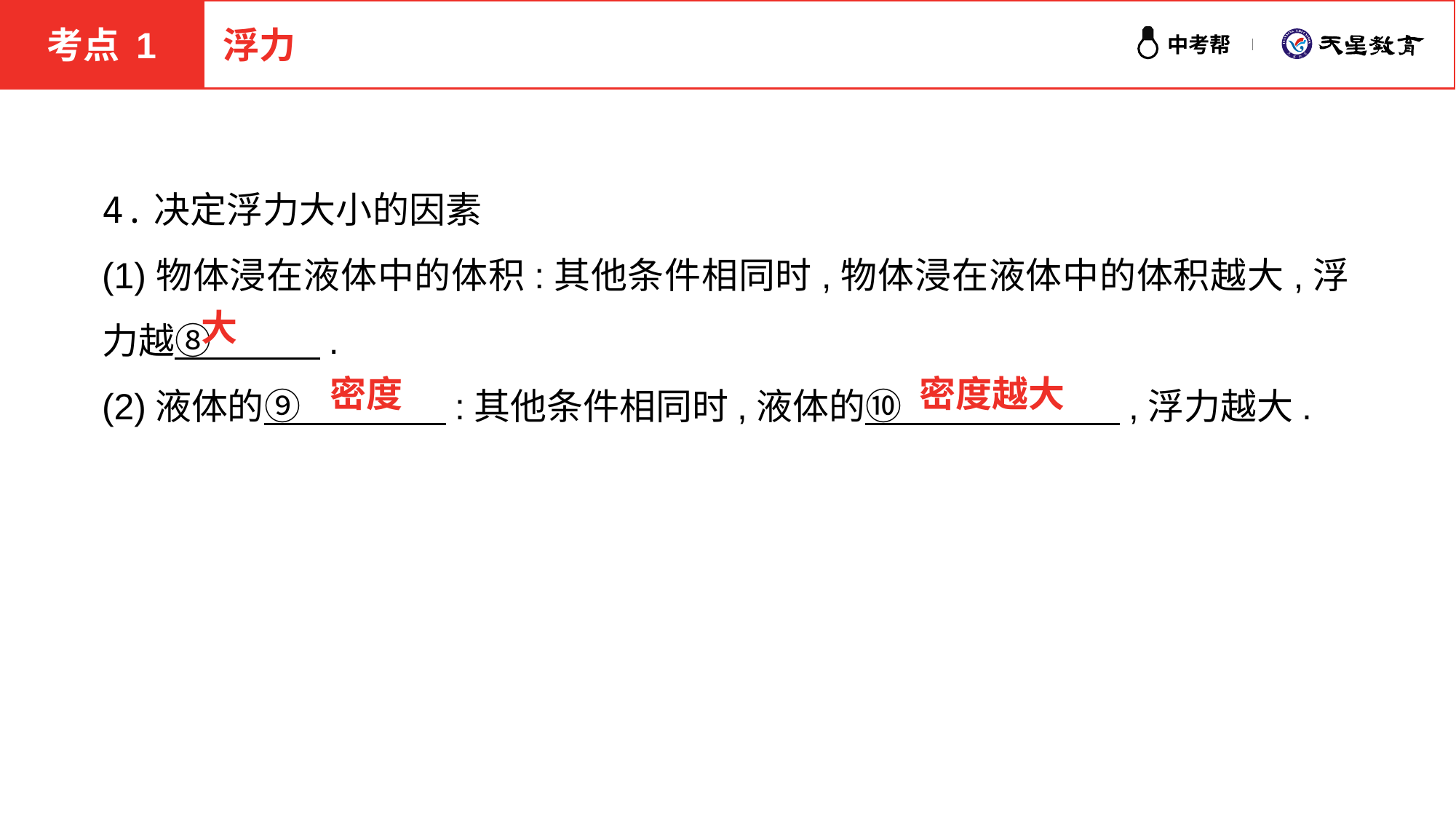

考点 1
浮力
4.决定浮力大小的因素
(1)物体浸在液体中的体积:其他条件相同时,物体浸在液体中的体积越大,浮力越⑧　　　.
(2)液体的⑨　　　　:其他条件相同时,液体的⑩　　　　　　,浮力越大.
大
密度越大
密度